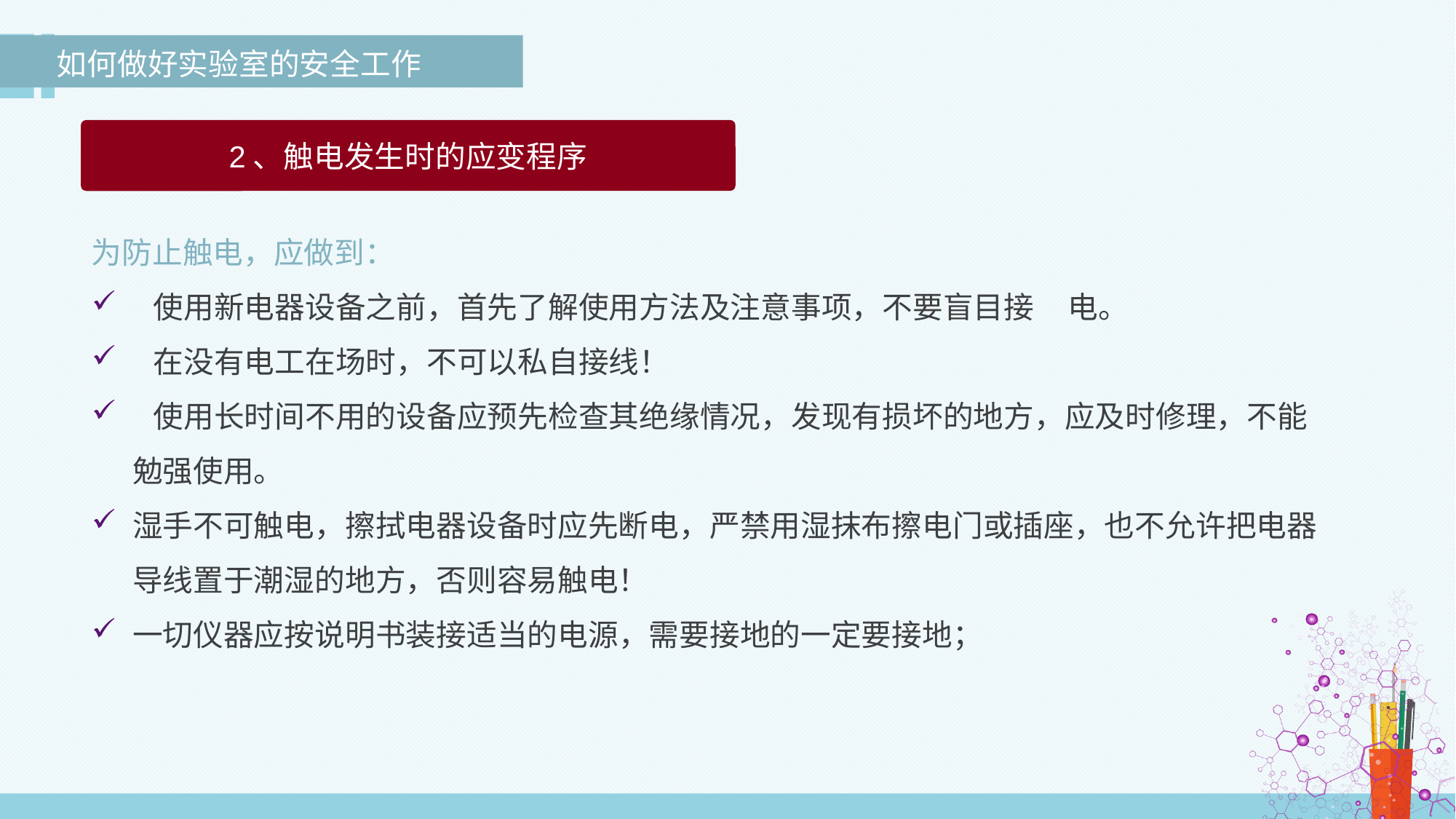

如何做好实验室的安全工作
2、触电发生时的应变程序
为防止触电，应做到：
  使用新电器设备之前，首先了解使用方法及注意事项，不要盲目接     电。
  在没有电工在场时，不可以私自接线！
  使用长时间不用的设备应预先检查其绝缘情况，发现有损坏的地方，应及时修理，不能勉强使用。
湿手不可触电，擦拭电器设备时应先断电，严禁用湿抹布擦电门或插座，也不允许把电器导线置于潮湿的地方，否则容易触电！
一切仪器应按说明书装接适当的电源，需要接地的一定要接地；